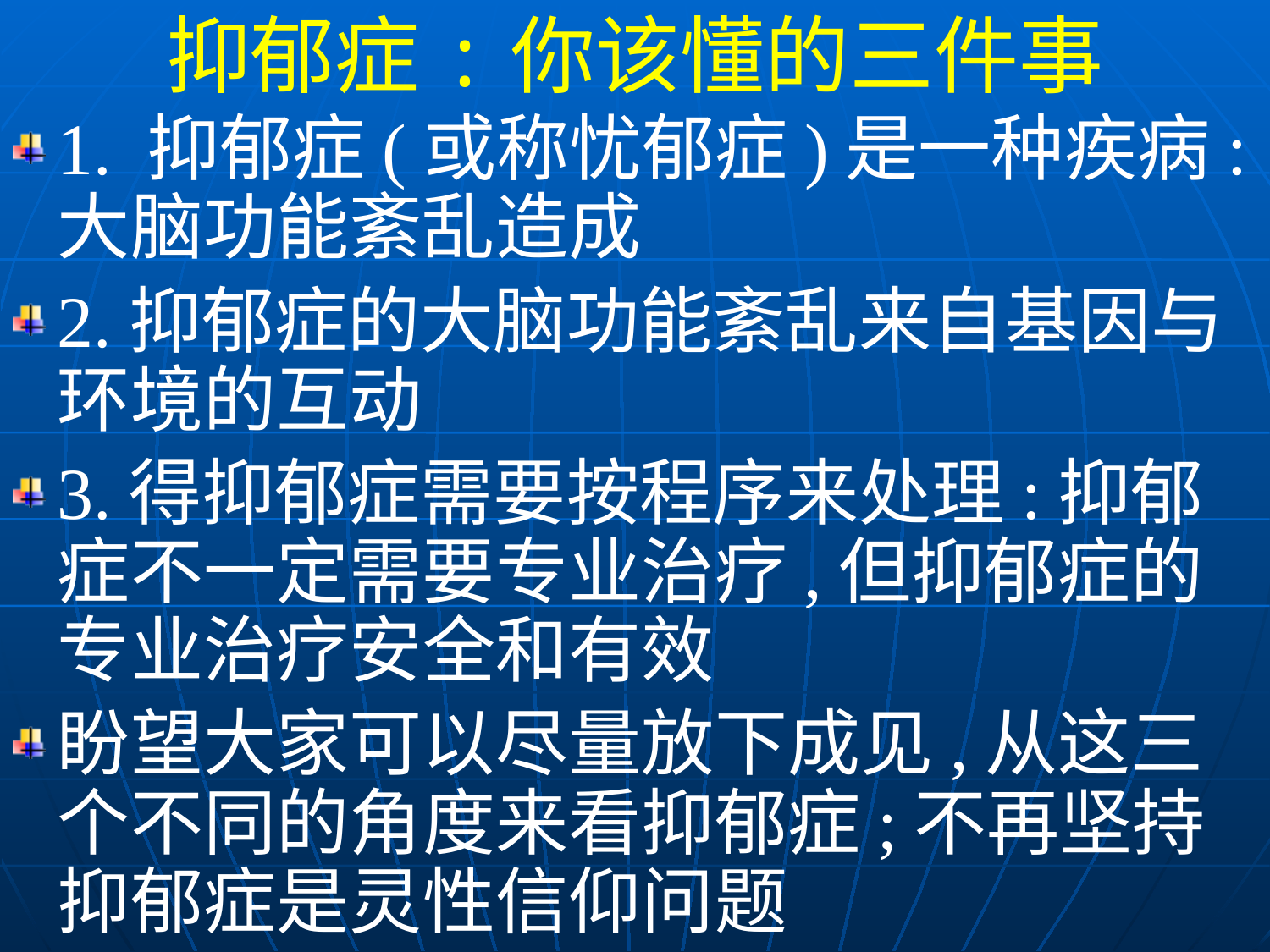

抑郁症:你该懂的三件事
1. 抑郁症(或称忧郁症)是一种疾病:大脑功能紊乱造成
2.抑郁症的大脑功能紊乱来自基因与环境的互动
3.得抑郁症需要按程序来处理:抑郁症不一定需要专业治疗,但抑郁症的专业治疗安全和有效
盼望大家可以尽量放下成见,从这三个不同的角度来看抑郁症;不再坚持抑郁症是灵性信仰问题